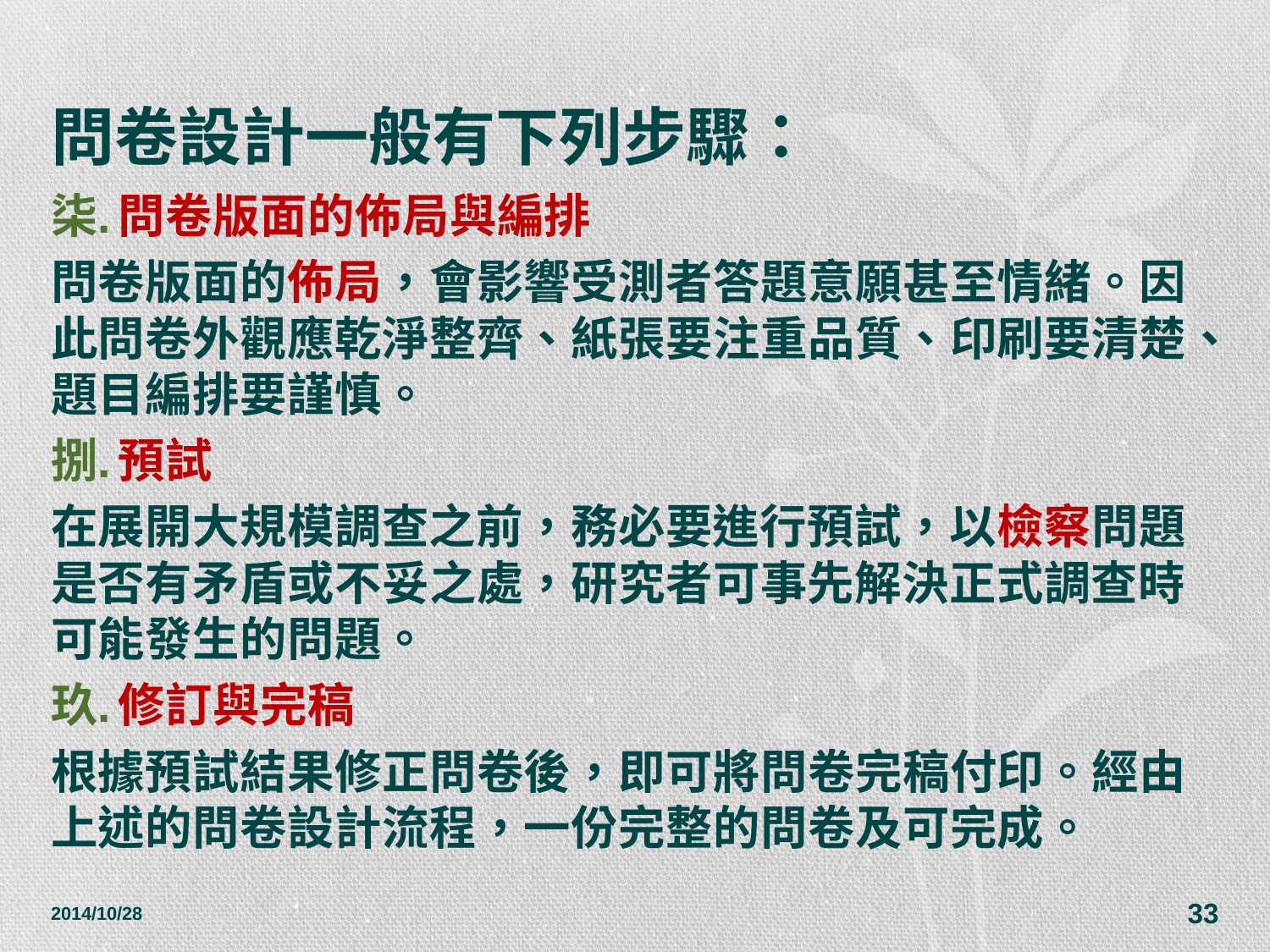

# 問卷設計一般有下列步驟：
問卷版面的佈局與編排
問卷版面的佈局，會影響受測者答題意願甚至情緒。因此問卷外觀應乾淨整齊、紙張要注重品質、印刷要清楚、題目編排要謹慎。
預試
在展開大規模調查之前，務必要進行預試，以檢察問題是否有矛盾或不妥之處，研究者可事先解決正式調查時可能發生的問題。
修訂與完稿
根據預試結果修正問卷後，即可將問卷完稿付印。經由上述的問卷設計流程，一份完整的問卷及可完成。
2014/10/28
33